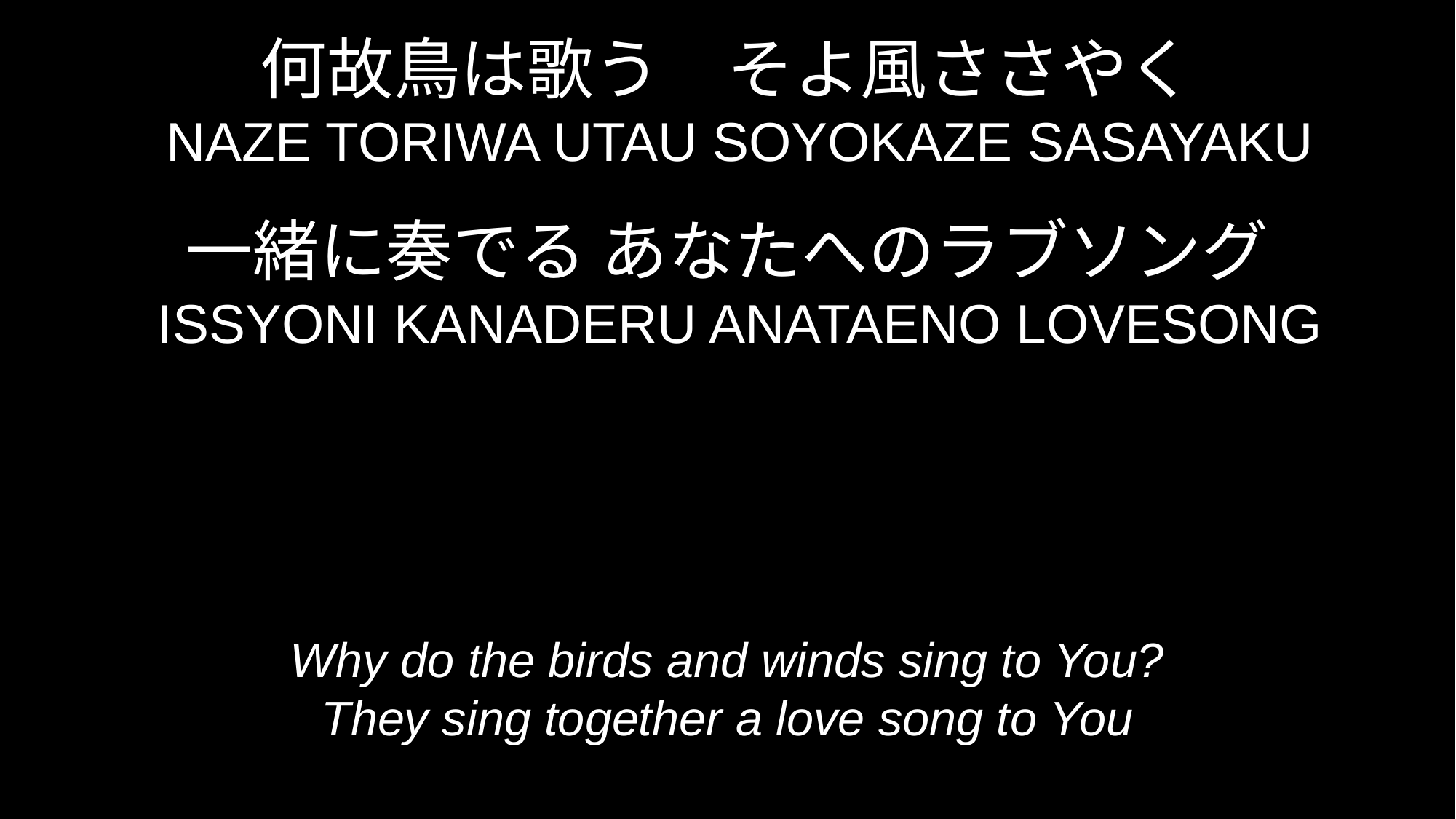

何故鳥は歌う　そよ風ささやく
 NAZE TORIWA UTAU SOYOKAZE SASAYAKU

一緒に奏でる あなたへのラブソング
 ISSYONI KANADERU ANATAENO LOVESONG
Why do the birds and winds sing to You?
They sing together a love song to You